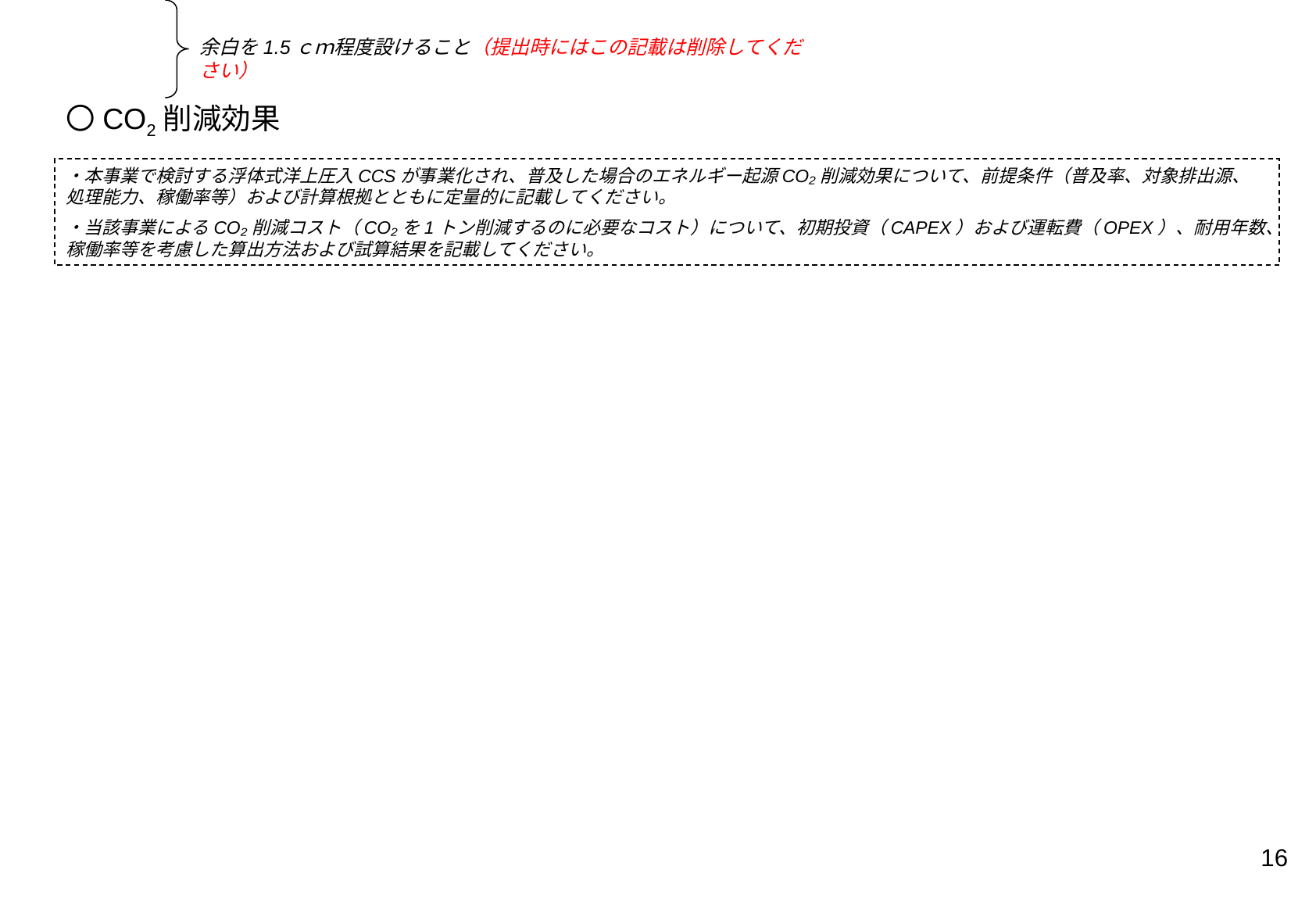

余白を1.5ｃｍ程度設けること（提出時にはこの記載は削除してください）
〇CO2削減効果
・本事業で検討する浮体式洋上圧入CCSが事業化され、普及した場合のエネルギー起源CO₂削減効果について、前提条件（普及率、対象排出源、処理能力、稼働率等）および計算根拠とともに定量的に記載してください。
・当該事業によるCO₂削減コスト（CO₂を1トン削減するのに必要なコスト）について、初期投資（CAPEX）および運転費（OPEX）、耐用年数、稼働率等を考慮した算出方法および試算結果を記載してください。
16